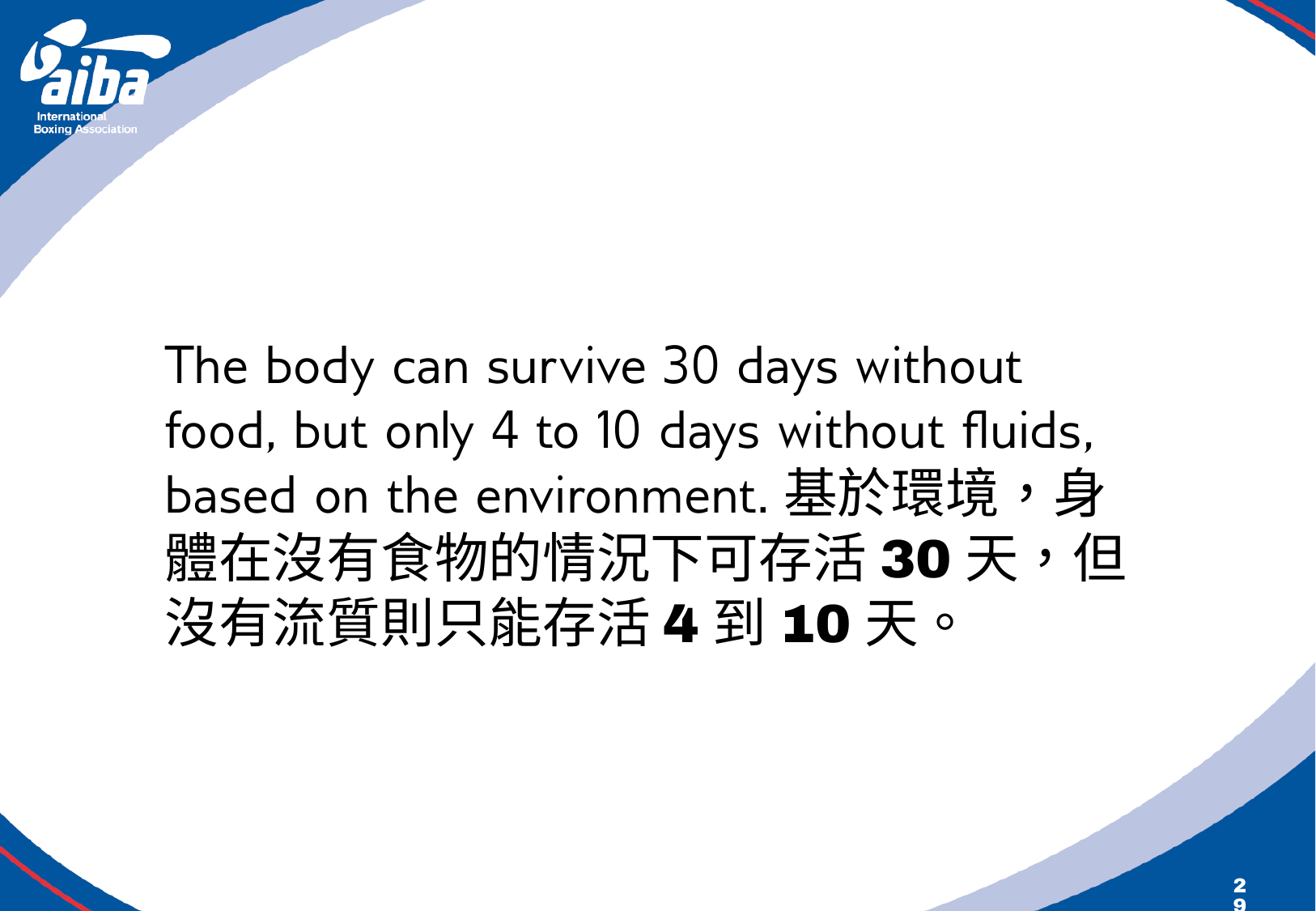

# The body can survive 30 days without food, but only 4 to 10 days without fluids, based on the environment.基於環境，身體在沒有食物的情況下可存活30天，但沒有流質則只能存活4到10天。
294